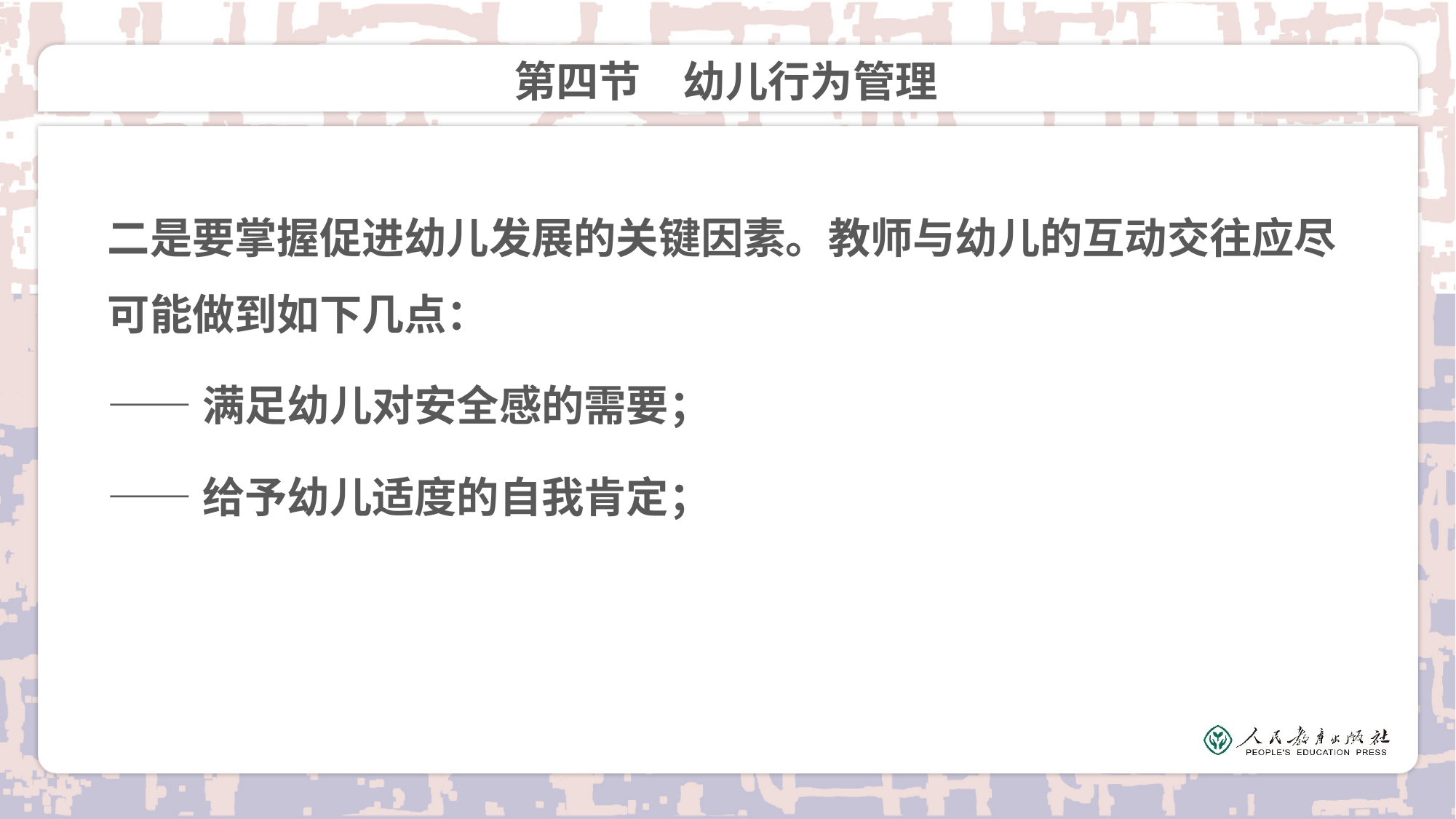

# 第四节　幼儿行为管理
二是要掌握促进幼儿发展的关键因素。教师与幼儿的互动交往应尽可能做到如下几点：
——满足幼儿对安全感的需要；
——给予幼儿适度的自我肯定；